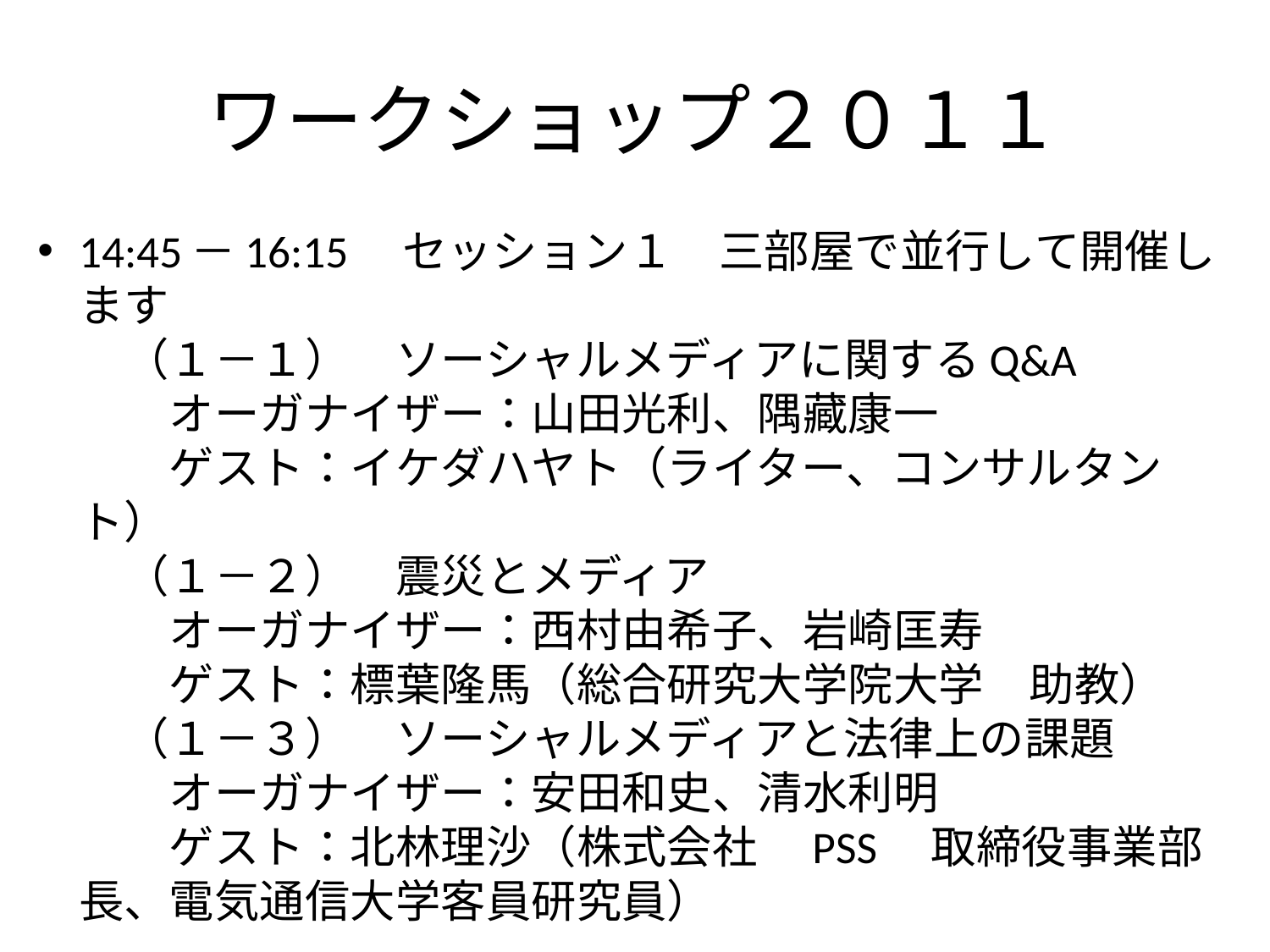

# ワークショップ２０１１
14:45－16:15　セッション１　三部屋で並行して開催します
　（１－１）　ソーシャルメディアに関するQ&A
　　オーガナイザー：山田光利、隅藏康一
　　ゲスト：イケダハヤト（ライター、コンサルタント）
　（１－２）　震災とメディア
　　オーガナイザー：西村由希子、岩崎匡寿
　　ゲスト：標葉隆馬（総合研究大学院大学　助教）
　（１－３）　ソーシャルメディアと法律上の課題
　　オーガナイザー：安田和史、清水利明
　　ゲスト：北林理沙（株式会社　PSS　取締役事業部長、電気通信大学客員研究員）